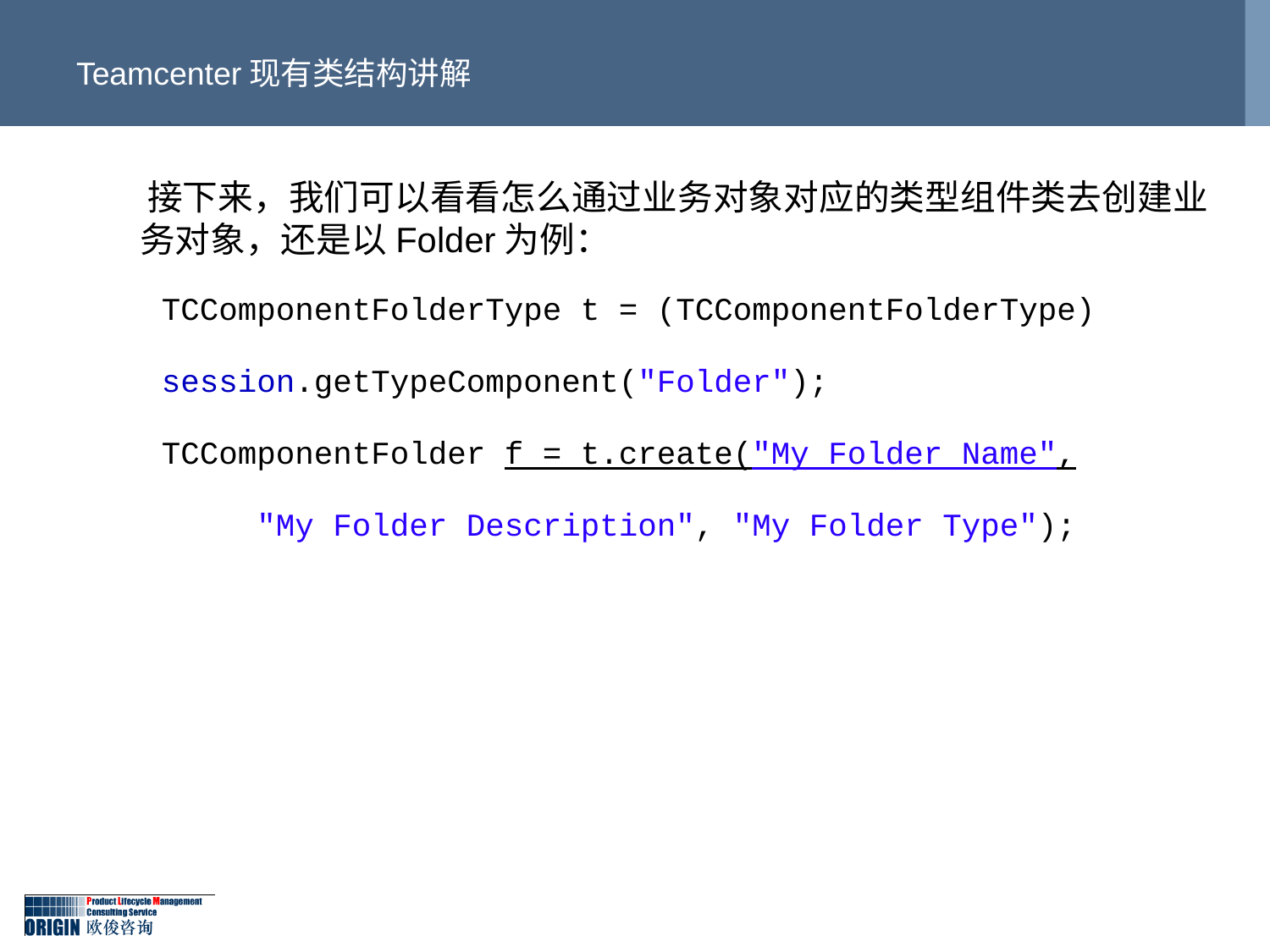

# Teamcenter现有类结构讲解
      接下来，我们可以看看怎么通过业务对象对应的类型组件类去创建业务对象，还是以Folder为例：

| TCComponentFolderType t = (TCComponentFolderType) session.getTypeComponent("Folder"); TCComponentFolder f = t.create("My Folder Name", "My Folder Description", "My Folder Type"); |
| --- |